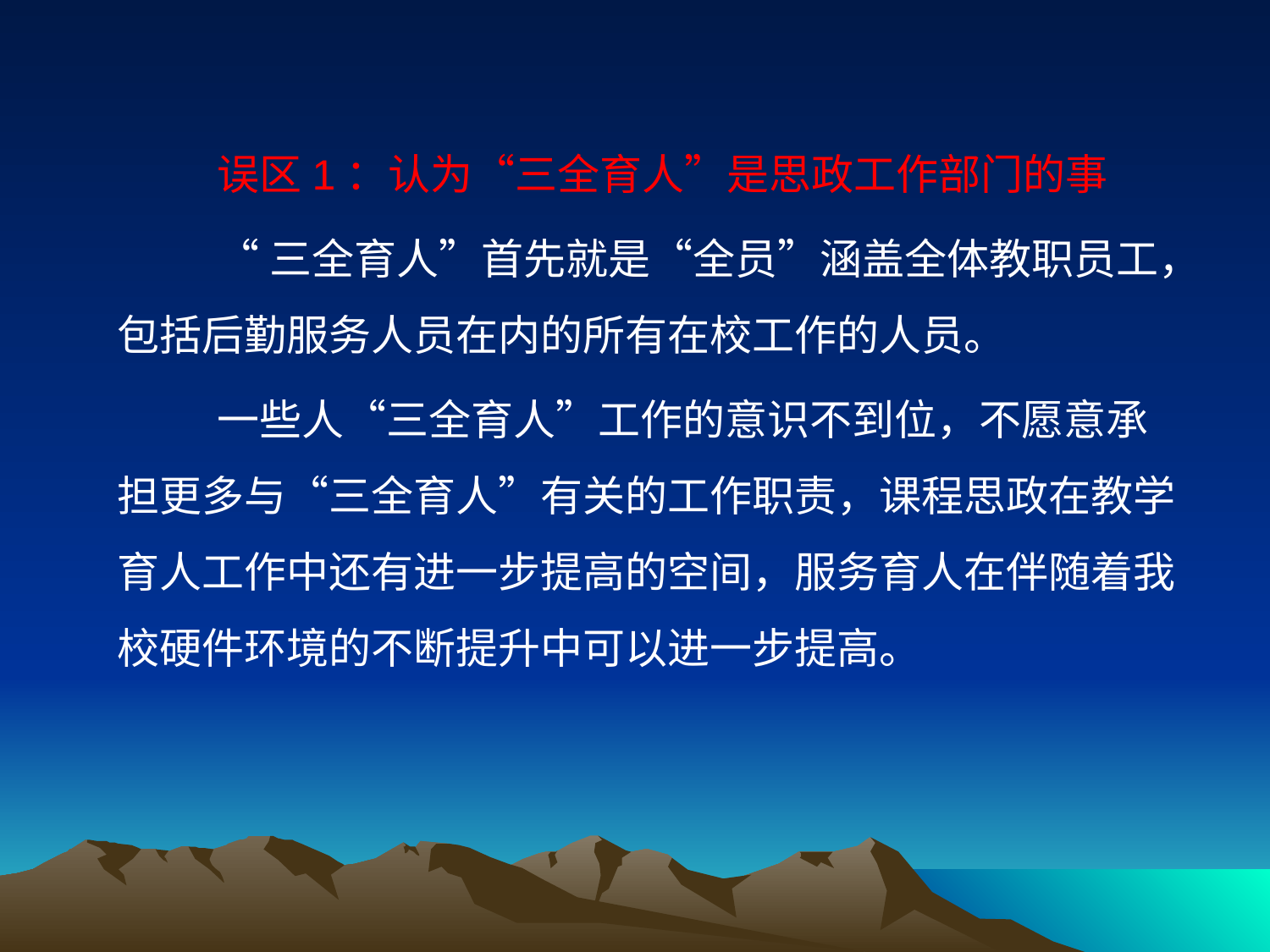

误区1：认为“三全育人”是思政工作部门的事
“三全育人”首先就是“全员”涵盖全体教职员工，包括后勤服务人员在内的所有在校工作的人员。
一些人“三全育人”工作的意识不到位，不愿意承担更多与“三全育人”有关的工作职责，课程思政在教学育人工作中还有进一步提高的空间，服务育人在伴随着我校硬件环境的不断提升中可以进一步提高。